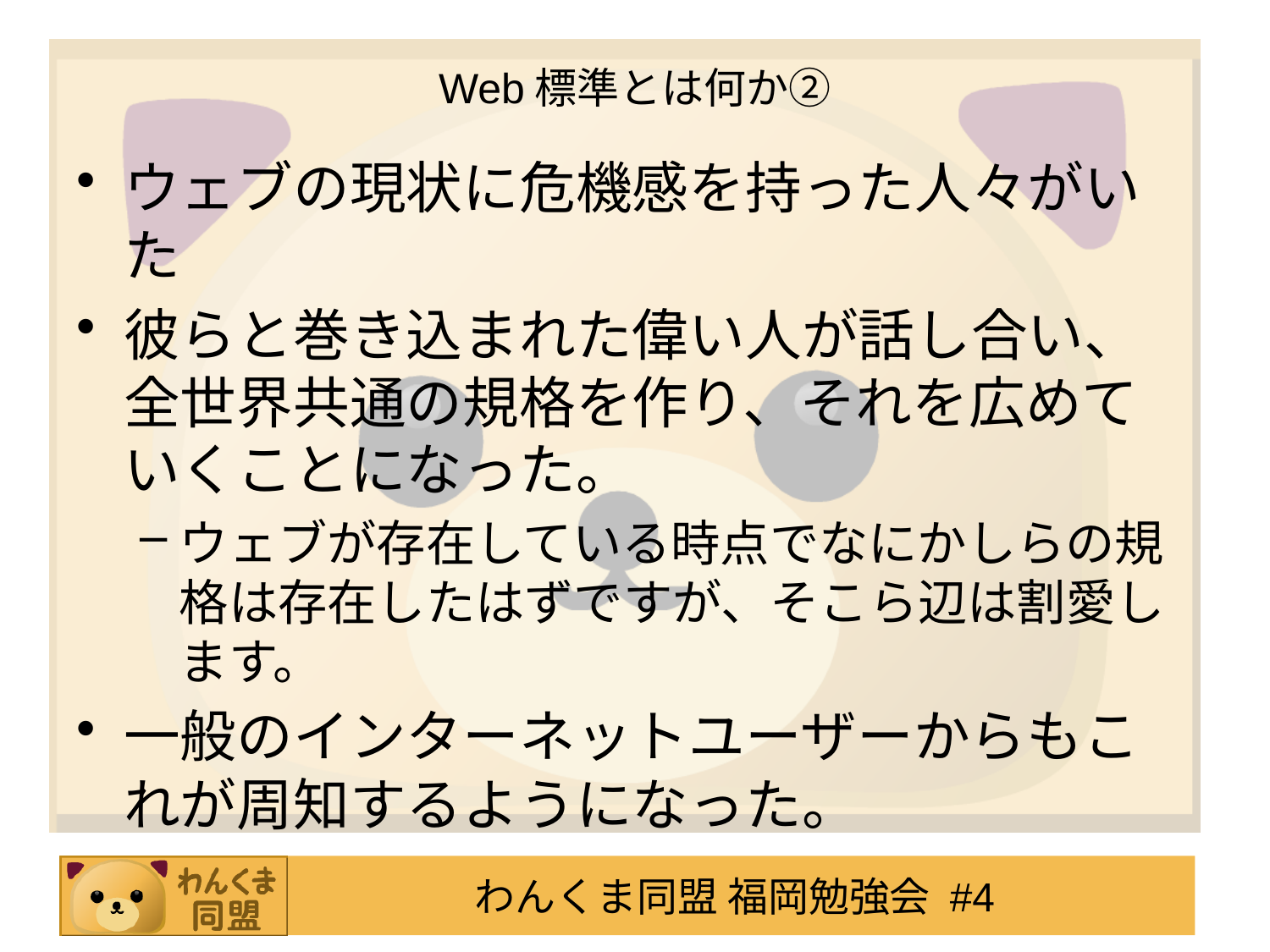

# Web標準とは何か②
ウェブの現状に危機感を持った人々がいた
彼らと巻き込まれた偉い人が話し合い、全世界共通の規格を作り、それを広めていくことになった。
ウェブが存在している時点でなにかしらの規格は存在したはずですが、そこら辺は割愛します。
一般のインターネットユーザーからもこれが周知するようになった。